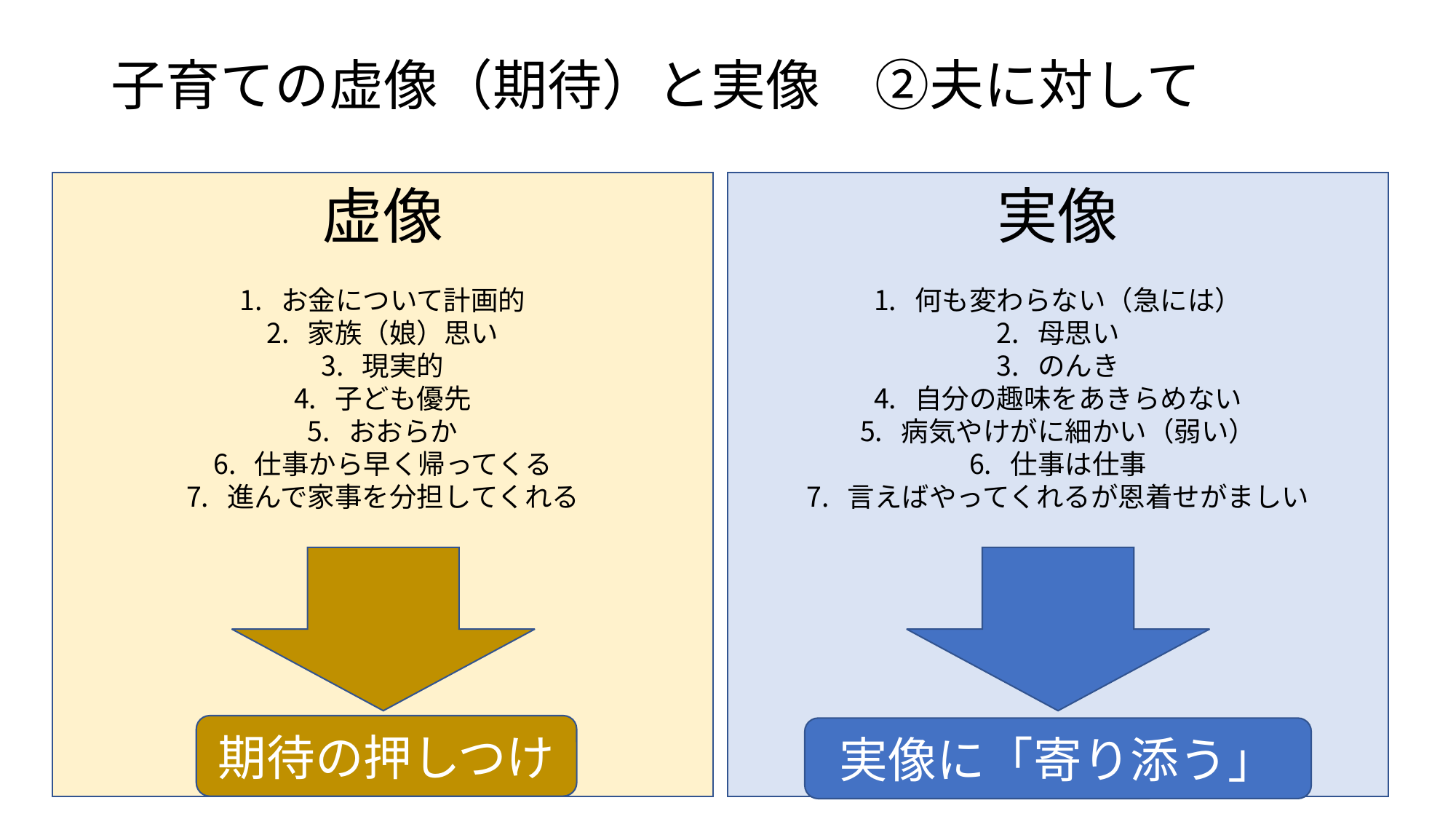

# 子育ての虚像（期待）と実像　②夫に対して
実像

何も変わらない（急には）
母思い
のんき
自分の趣味をあきらめない
病気やけがに細かい（弱い）
仕事は仕事
言えばやってくれるが恩着せがましい

虚像

お金について計画的
家族（娘）思い
現実的
子ども優先
おおらか
仕事から早く帰ってくる
進んで家事を分担してくれる

期待の押しつけ
実像に「寄り添う」